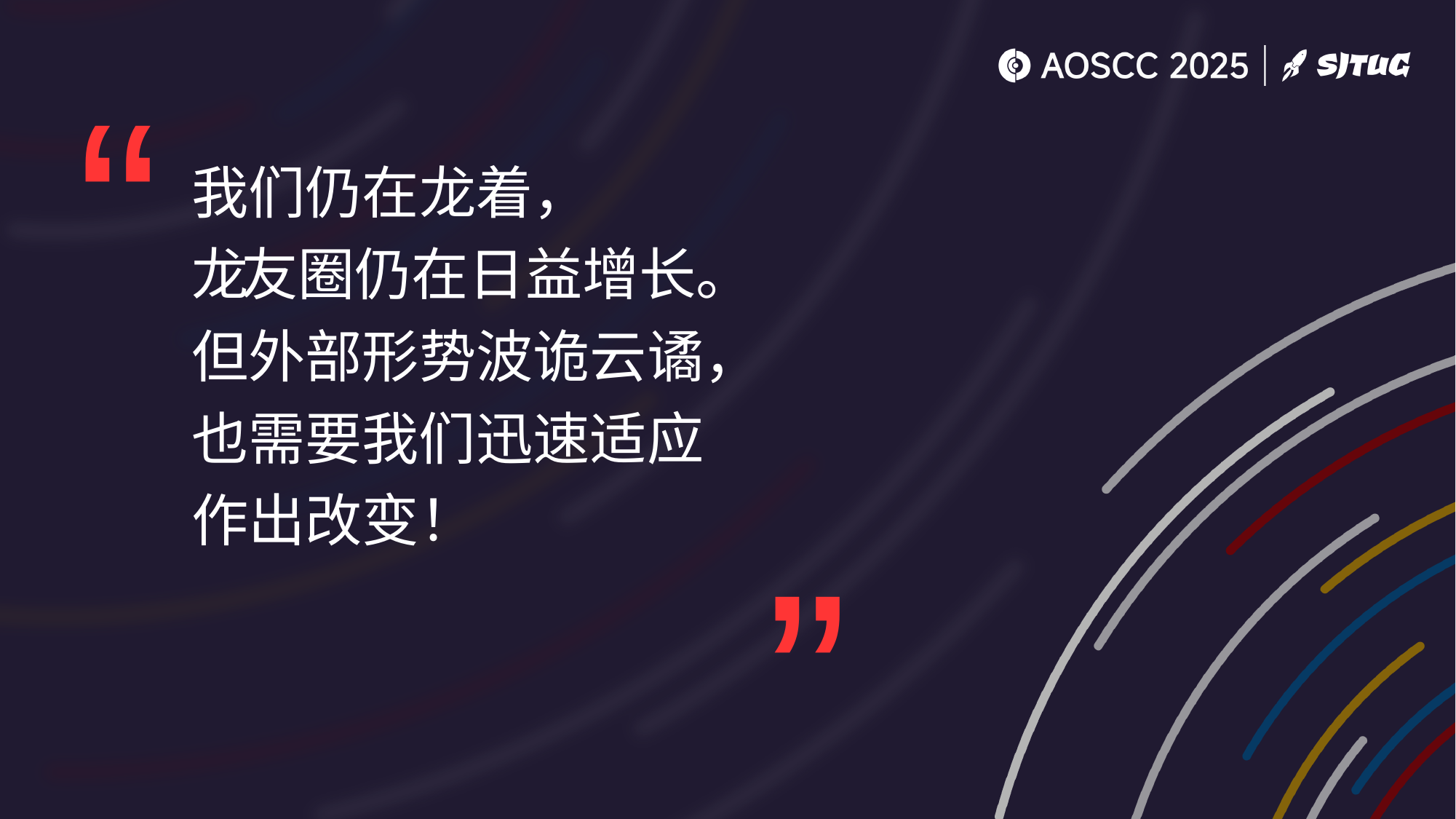

我们仍在龙着，
龙友圈仍在日益增长。
但外部形势波诡云谲，
也需要我们迅速适应
作出改变！